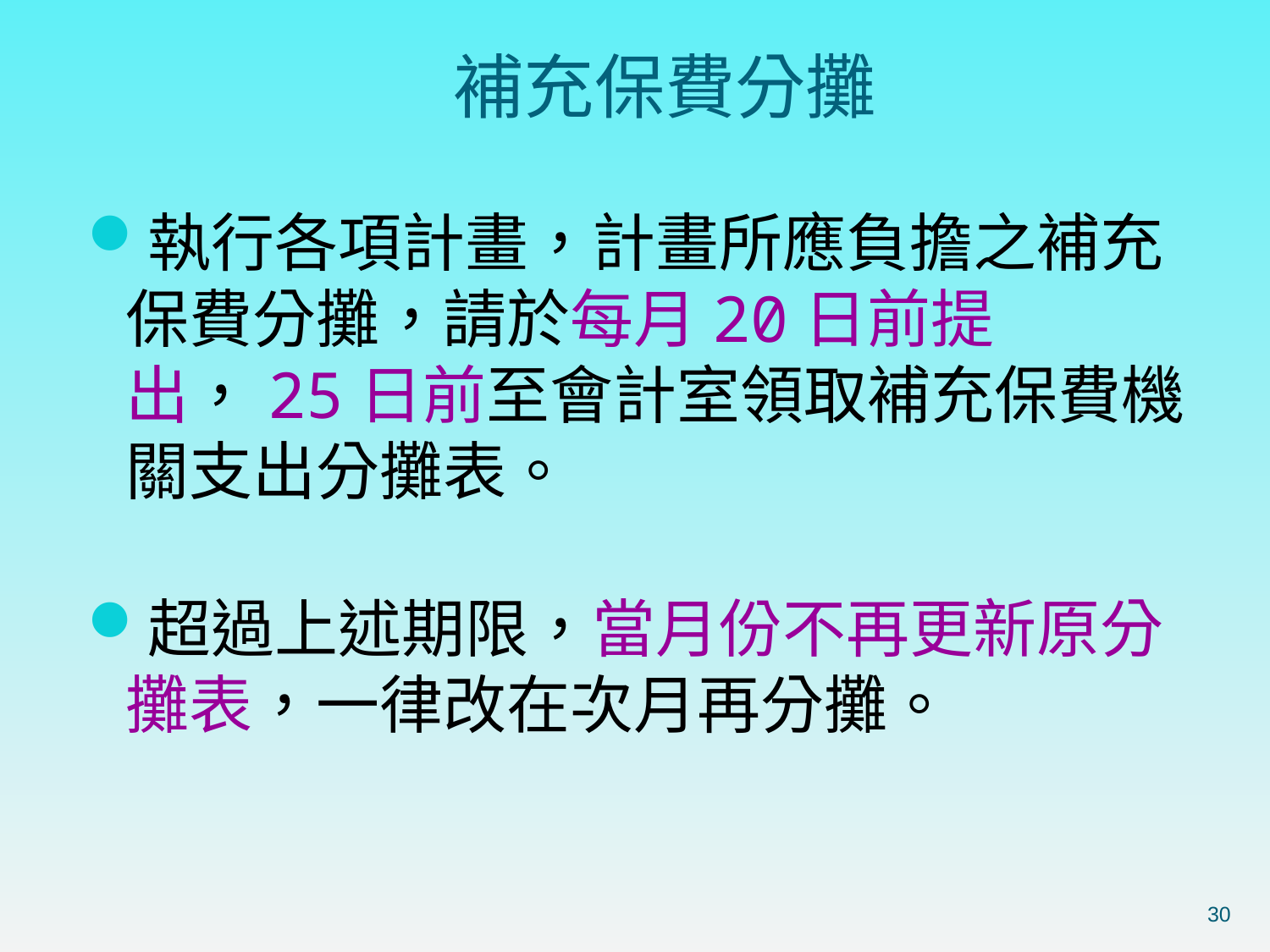

# 補充保費分攤
執行各項計畫，計畫所應負擔之補充保費分攤，請於每月20日前提出，25日前至會計室領取補充保費機關支出分攤表。

超過上述期限，當月份不再更新原分攤表，一律改在次月再分攤。
30